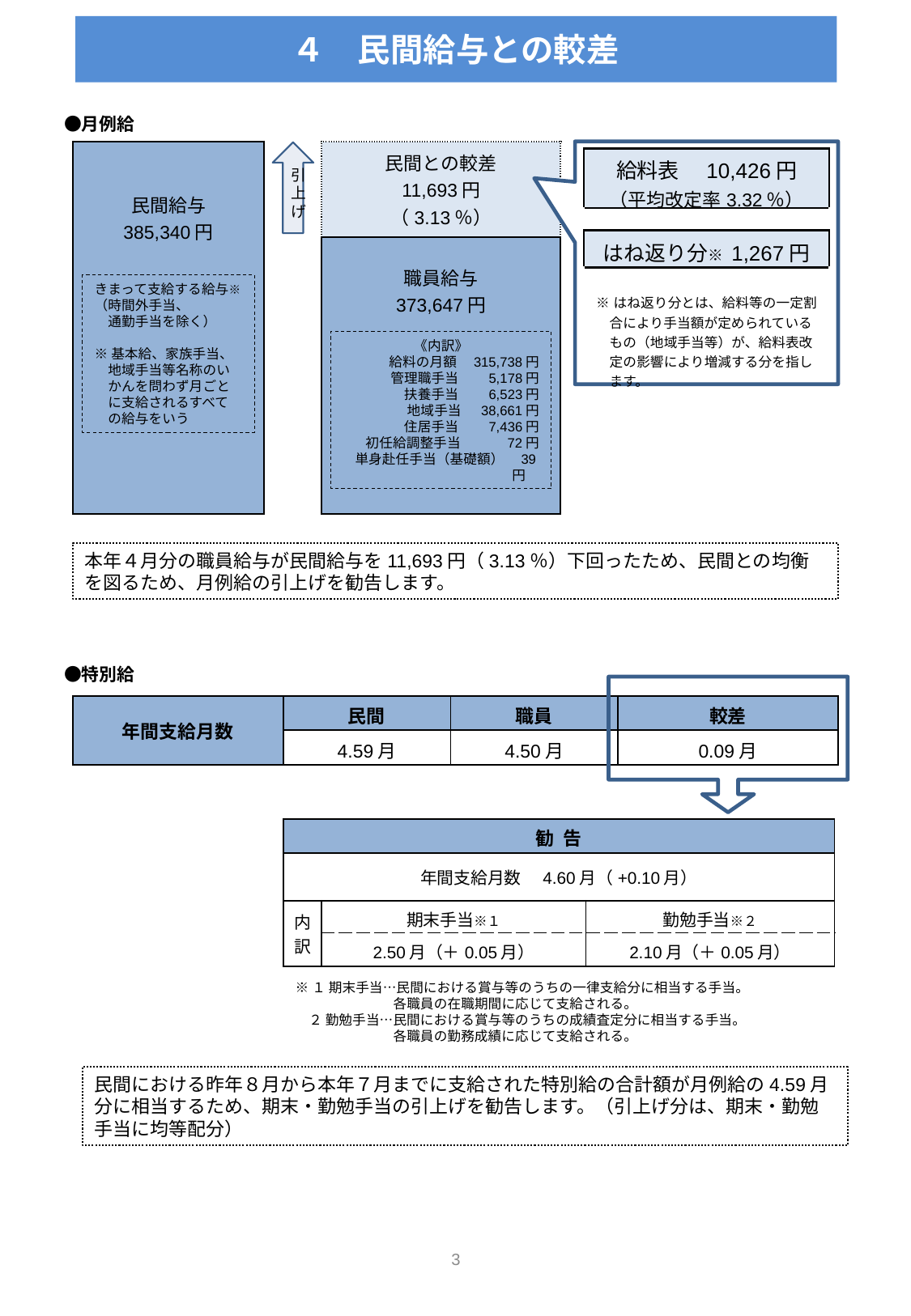

# ４　民間給与との較差
　●月例給
| 民間給与 385,340円 |  | 民間との較差 11,693円 （3.13％） |
| --- | --- | --- |
|  |  | 職員給与 373,647円 |

引上げ
| 給料表　10,426円 （平均改定率3.32％） |
| --- |
|  |
| はね返り分※ 1,267円 |
| ※はね返り分とは、給料等の一定割 　合により手当額が定められている 　もの（地域手当等）が、給料表改 　定の影響により増減する分を指し 　ます。 |
きまって支給する給与※
（時間外手当、
　通勤手当を除く）

※基本給、家族手当、
　地域手当等名称のい
　かんを問わず月ごと
　に支給されるすべて
　の給与をいう
《内訳》
　給料の月額　315,738円
　管理職手当　　5,178円
　扶養手当　　6,523円
　地域手当　 38,661円
　住居手当　　7,436円
　初任給調整手当　 　　72円
単身赴任手当（基礎額）　39円
（勧告実施前）
（勧告実施前）
本年４月分の職員給与が民間給与を11,693円（3.13％）下回ったため、民間との均衡を図るため、月例給の引上げを勧告します。
　●特別給

| 年間支給月数 | 民間 | 職員 | 較差 |
| --- | --- | --- | --- |
|  | 4.59月 | 4.50月 | 0.09月 |
| 勧 告 | 勧告 |  |
| --- | --- | --- |
| 年間支給月数　4.60月（+0.10月） | 年間支給月数 |  |
| 内訳 | 期末手当※１ | 勤勉手当※２ |
|  | 2.50月（＋0.05月） | 2.10月（＋0.05月） |
※１ 期末手当…民間における賞与等のうちの一律支給分に相当する手当。
　　　　　　　 各職員の在職期間に応じて支給される。
　２ 勤勉手当…民間における賞与等のうちの成績査定分に相当する手当。
　　　　　　　 各職員の勤務成績に応じて支給される。
民間における昨年８月から本年７月までに支給された特別給の合計額が月例給の4.59月分に相当するため、期末・勤勉手当の引上げを勧告します。（引上げ分は、期末・勤勉手当に均等配分）
3